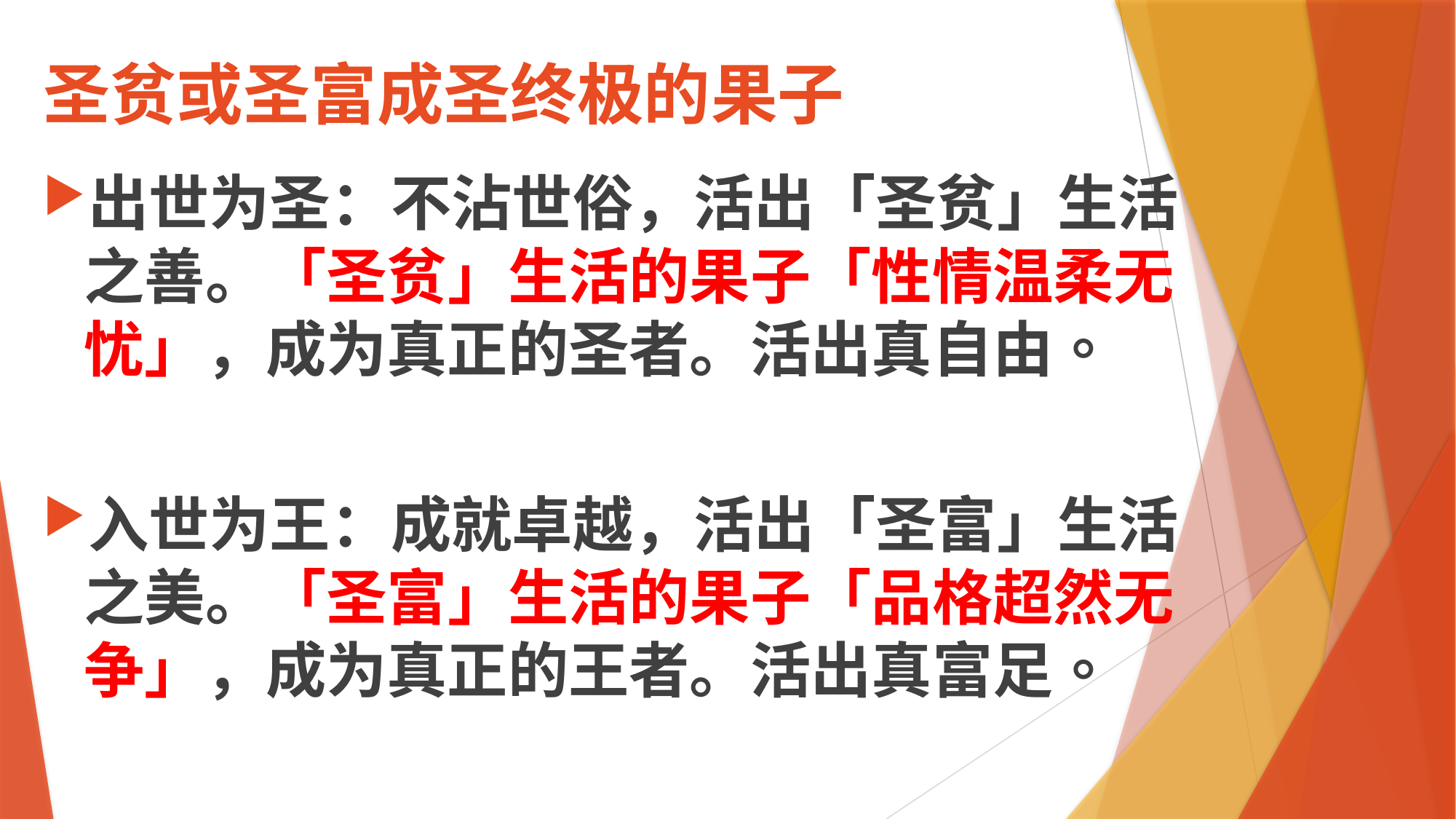

# 圣贫或圣富成圣终极的果子
出世为圣：不沾世俗，活出「圣贫」生活之善。「圣贫」生活的果子「性情温柔无忧」，成为真正的圣者。活出真自由。

入世为王：成就卓越，活出「圣富」生活之美。「圣富」生活的果子「品格超然无争」，成为真正的王者。活出真富足。